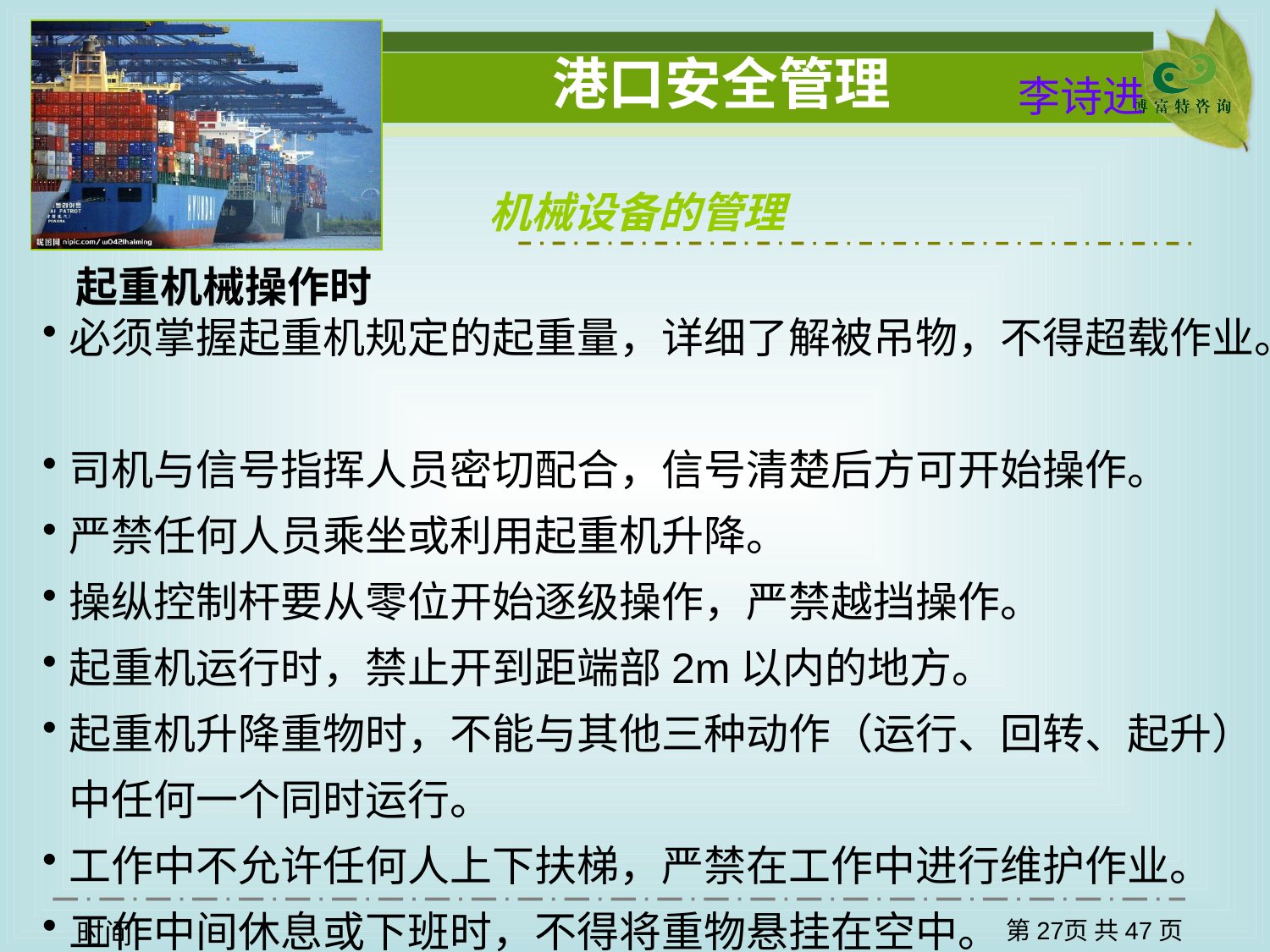

李诗进
机械设备的管理
起重机械操作时
必须掌握起重机规定的起重量，详细了解被吊物，不得超载作业。
司机与信号指挥人员密切配合，信号清楚后方可开始操作。
严禁任何人员乘坐或利用起重机升降。
操纵控制杆要从零位开始逐级操作，严禁越挡操作。
起重机运行时，禁止开到距端部2m以内的地方。
起重机升降重物时，不能与其他三种动作（运行、回转、起升）中任何一个同时运行。
工作中不允许任何人上下扶梯，严禁在工作中进行维护作业。
工作中间休息或下班时，不得将重物悬挂在空中。

第27页 共47页
时间